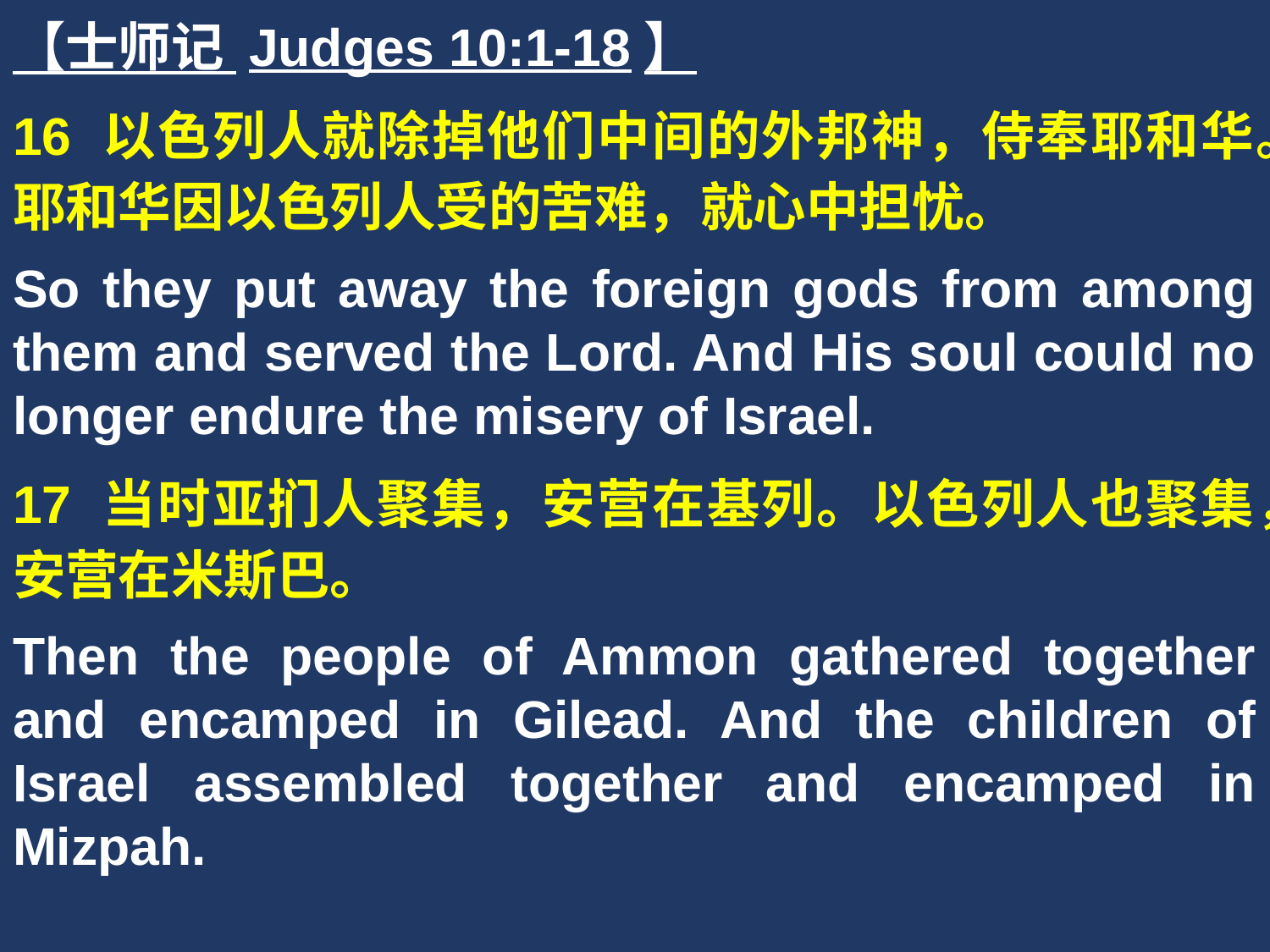

【士师记 Judges 10:1-18】
16 以色列人就除掉他们中间的外邦神，侍奉耶和华。耶和华因以色列人受的苦难，就心中担忧。
So they put away the foreign gods from among them and served the Lord. And His soul could no longer endure the misery of Israel.
17 当时亚扪人聚集，安营在基列。以色列人也聚集，安营在米斯巴。
Then the people of Ammon gathered together and encamped in Gilead. And the children of Israel assembled together and encamped in Mizpah.